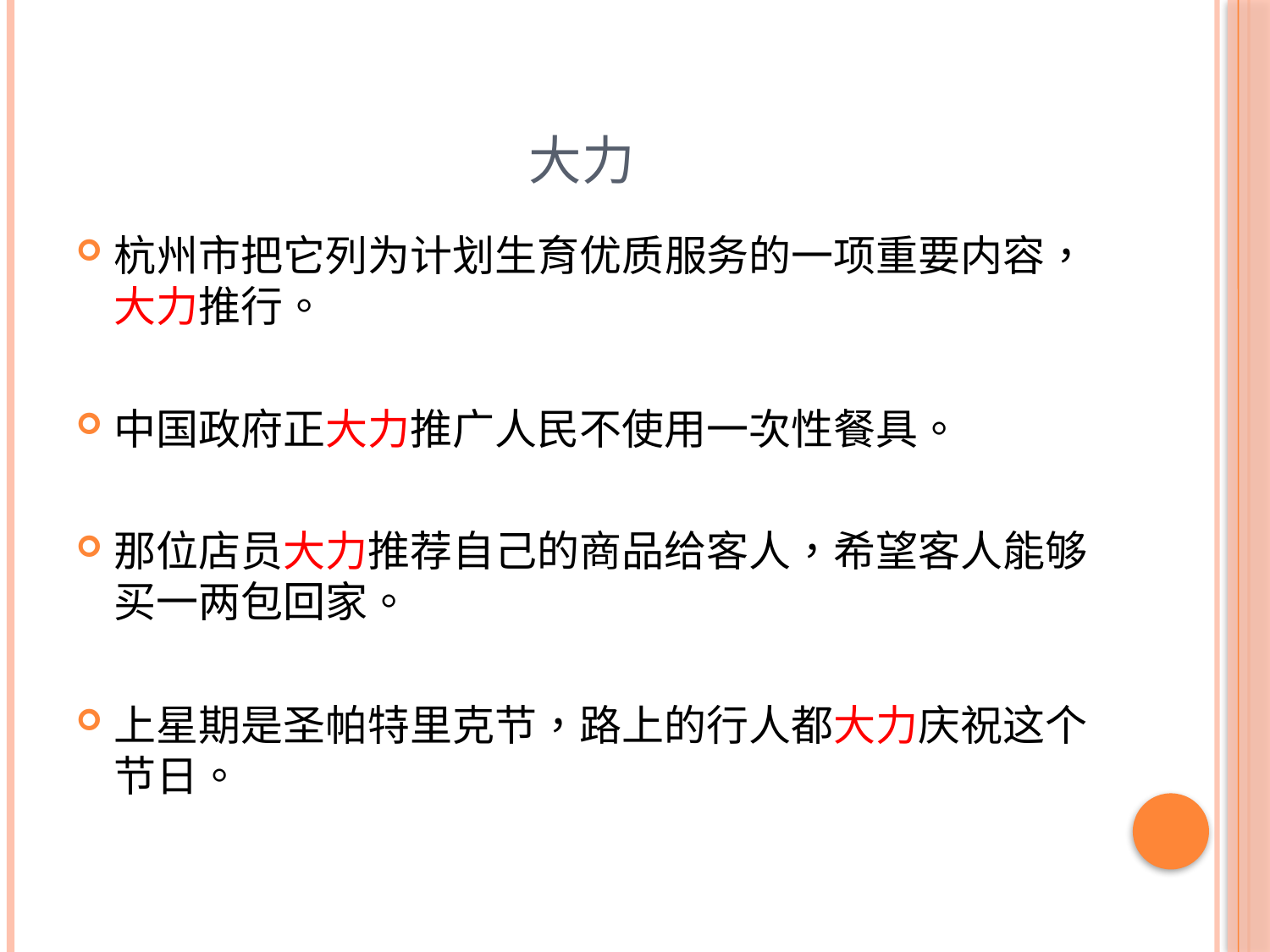

# 大力
杭州市把它列为计划生育优质服务的一项重要内容，大力推行。

中国政府正大力推广人民不使用一次性餐具。

那位店员大力推荐自己的商品给客人，希望客人能够买一两包回家。

上星期是圣帕特里克节，路上的行人都大力庆祝这个节日。